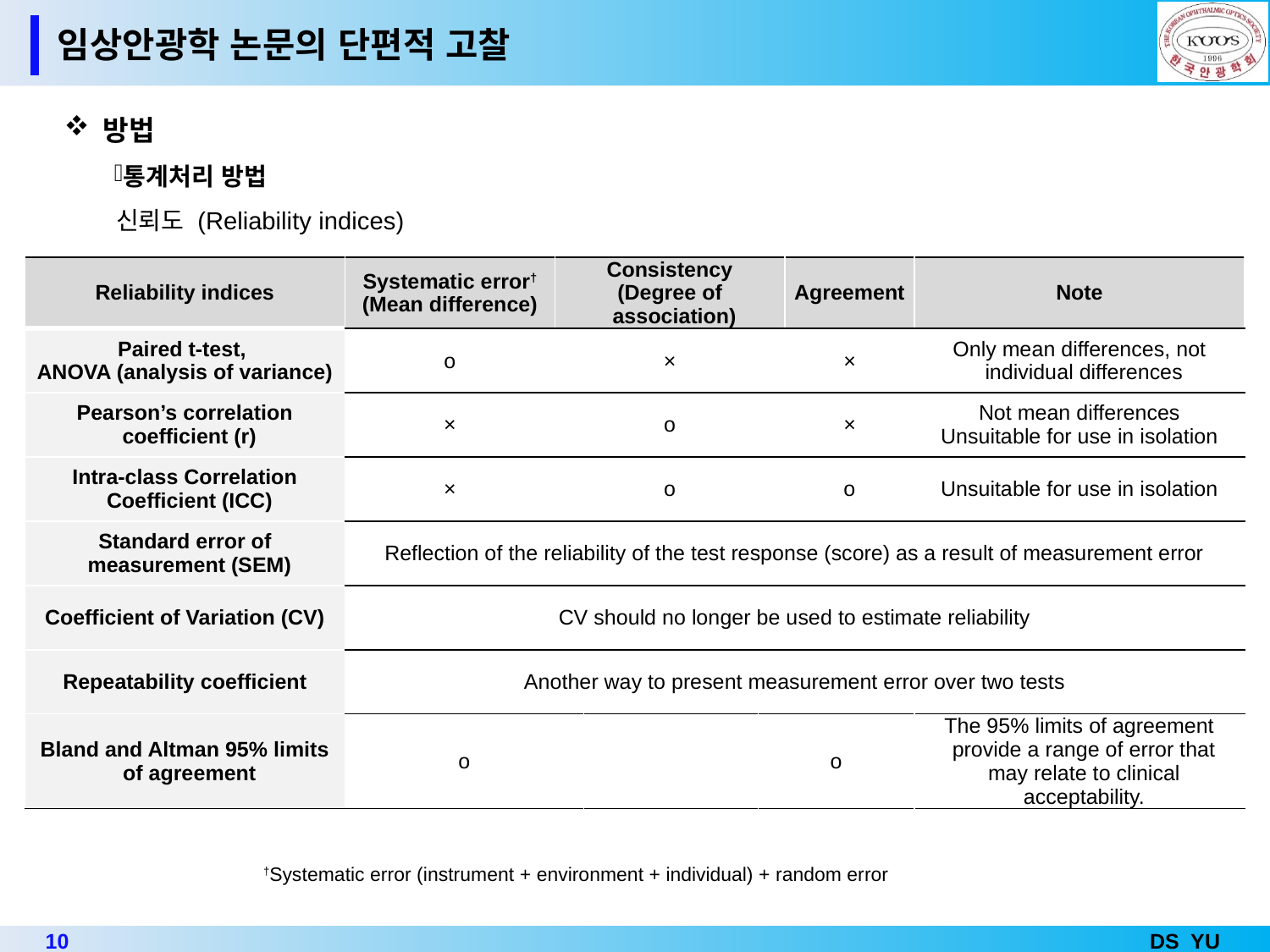

임상안광학 논문의 단편적 고찰
 방법
통계처리 방법
   신뢰도 (Reliability indices)
| Reliability indices | Systematic error† (Mean difference) | Consistency (Degree of association) |  |  | Agreement | Note |
| --- | --- | --- | --- | --- | --- | --- |
| Paired t-test, ANOVA (analysis of variance) | o | × |  |  | × | Only mean differences, not individual differences |
| Pearson’s correlation coefficient (r) | × | o |  |  | × | Not mean differences Unsuitable for use in isolation |
| Intra-class Correlation Coefficient (ICC) | × | o |  |  | o | Unsuitable for use in isolation |
| Standard error of measurement (SEM) | Reflection of the reliability of the test response (score) as a result of measurement error |  |  |  |  |  |
| Coefficient of Variation (CV) | CV should no longer be used to estimate reliability |  |  |  |  |  |
| Repeatability coefficient | Another way to present measurement error over two tests |  |  |  |  |  |
| Bland and Altman 95% limits of agreement | o |  |  | o |  | The 95% limits of agreement provide a range of error that may relate to clinical acceptability. |
†Systematic error (instrument + environment + individual) + random error
10